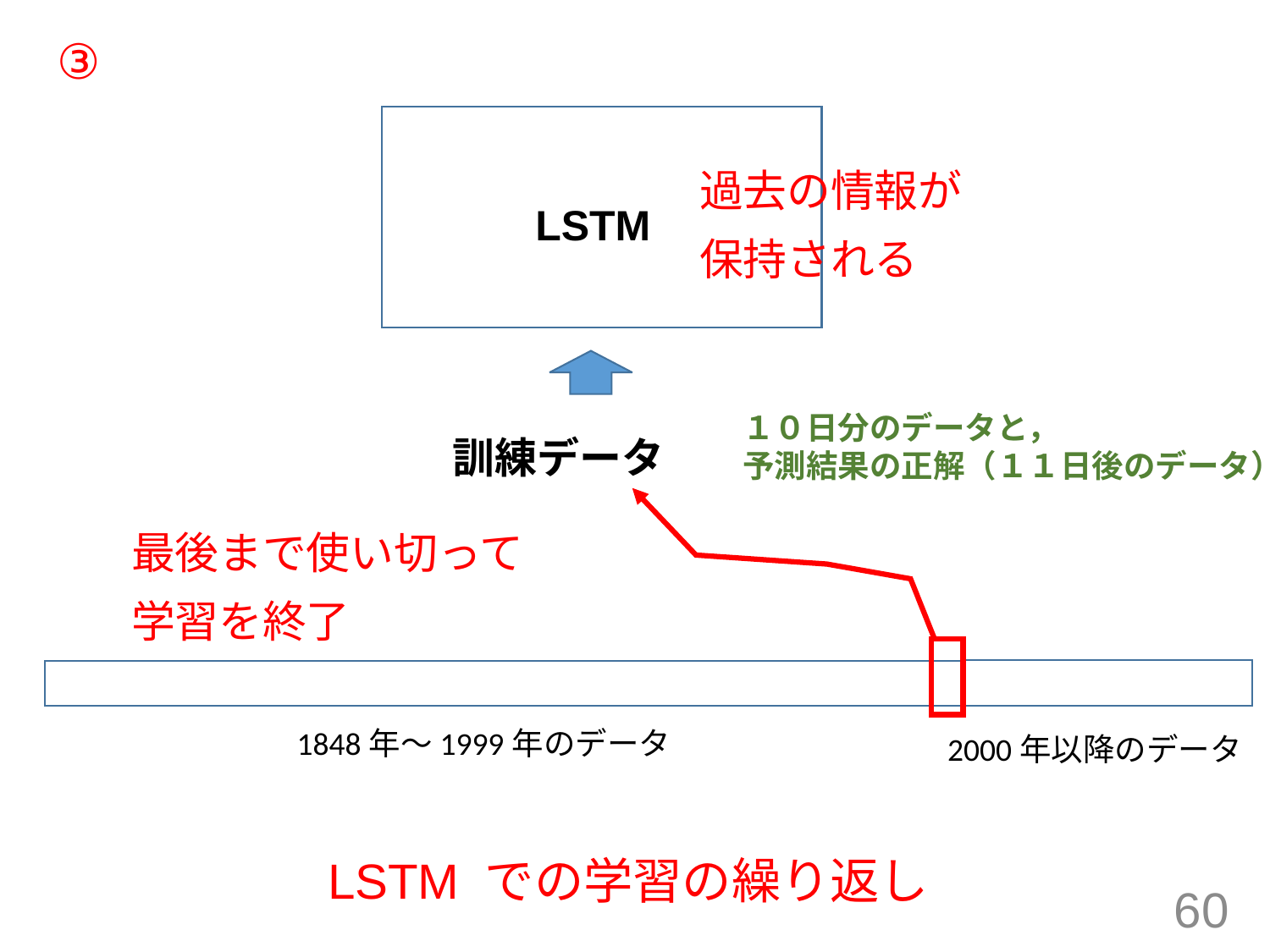

# ③

過去の情報が
保持される
LSTM

１０日分のデータと，
予測結果の正解（１１日後のデータ）
訓練データ

最後まで使い切って
学習を終了

1848年～1999年のデータ
2000年以降のデータ
LSTM での学習の繰り返し
60